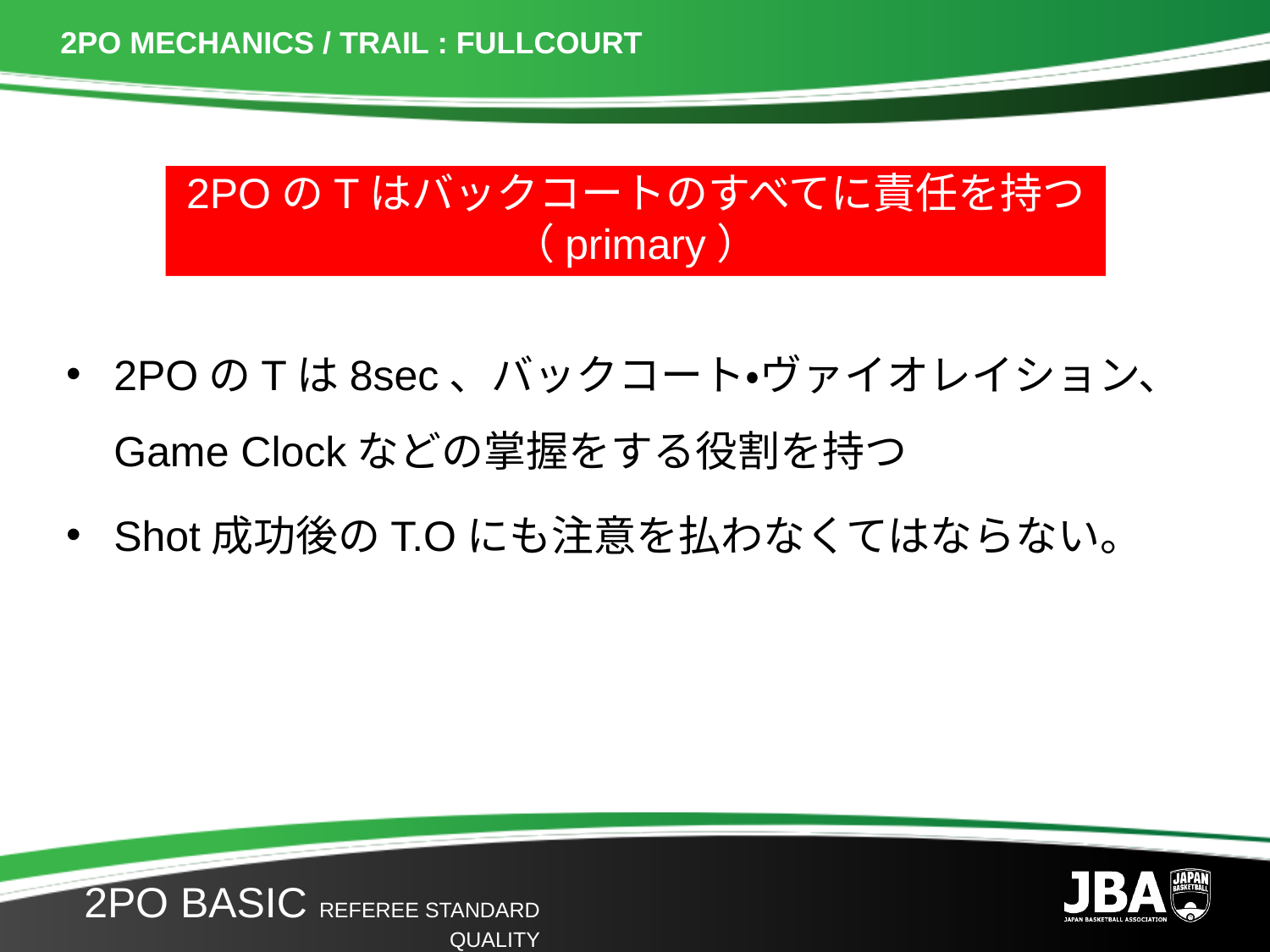

# 2PO MECHANICS / TRAIL : FULLCOURT
2POのTはバックコートのすべてに責任を持つ（primary）
2POのTは8sec、バックコート・ヴァイオレイション、
Game Clockなどの掌握をする役割を持つ
Shot成功後のT.Oにも注意を払わなくてはならない。